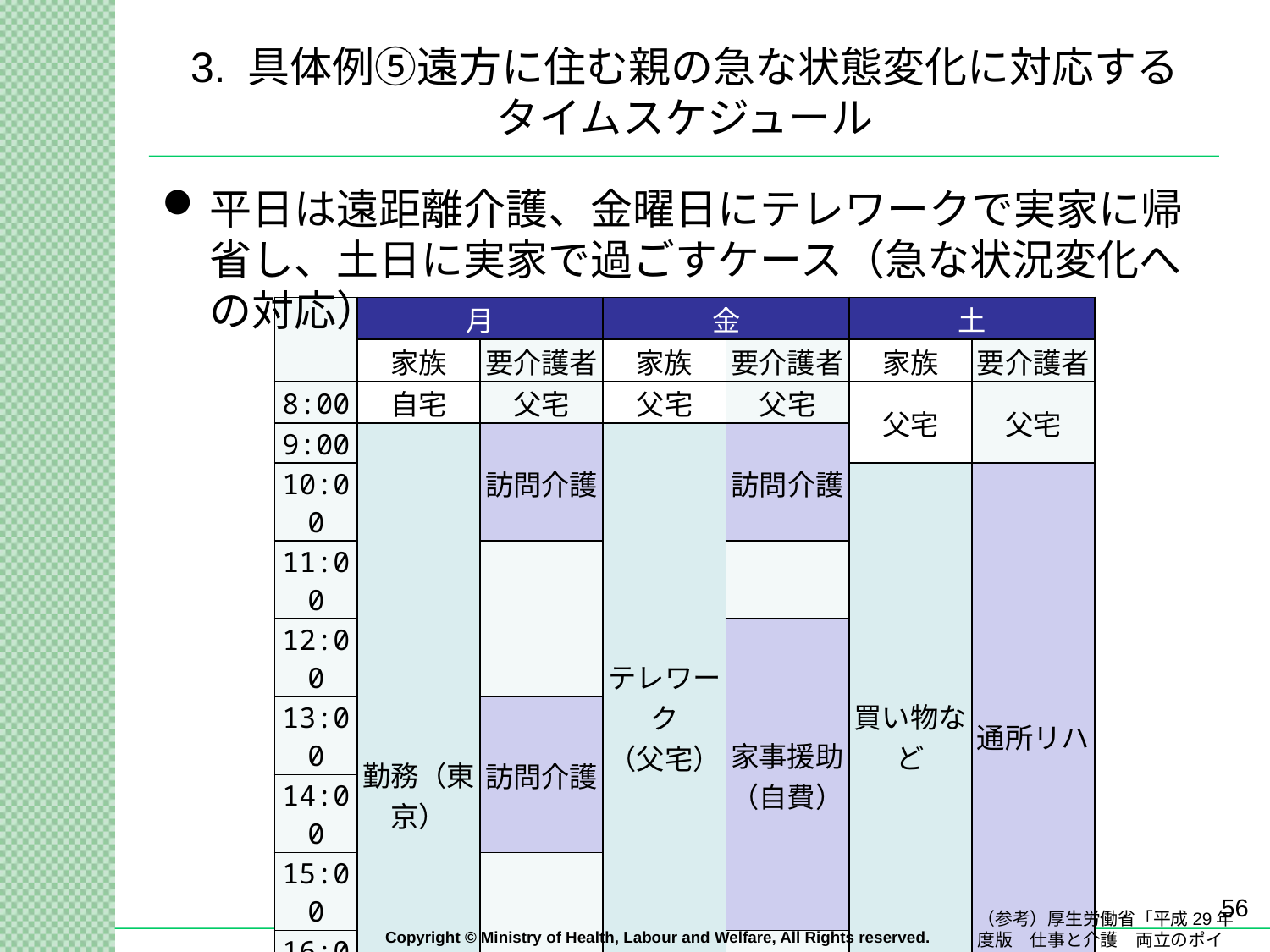

# 3. 具体例⑤遠方に住む親の急な状態変化に対応する タイムスケジュール
平日は遠距離介護、金曜日にテレワークで実家に帰省し、土日に実家で過ごすケース（急な状況変化への対応）
|  | 月 |  | 金 |  | 土 |  |
| --- | --- | --- | --- | --- | --- | --- |
|  | 家族 | 要介護者 | 家族 | 要介護者 | 家族 | 要介護者 |
| 8:00 | 自宅 | 父宅 | 父宅 | 父宅 | 父宅 | 父宅 |
| 9:00 | 勤務（東京） | 訪問介護 | テレワーク （父宅） | 訪問介護 |  |  |
| 10:00 |  |  |  |  | 買い物など | 通所リハ |
| 11:00 |  |  |  |  |  |  |
| 12:00 |  |  |  | 家事援助（自費） |  |  |
| 13:00 |  | 訪問介護 |  |  |  |  |
| 14:00 |  |  |  |  |  |  |
| 15:00 |  |  |  |  |  |  |
| 16:00 |  |  |  |  |  |  |
| 17:00 |  |  | ケアマネ面談 |  | 父宅 |  |
| 18:00 |  |  |  |  |  |  |
| 19:00 | 自宅 | 訪問介護 | 父宅 | 訪問介護 |  | 訪問介護 |
| 20:00 |  |  |  |  |  |  |
56
（参考）厚生労働省「平成29年度版　仕事と介護　両立のポイント」
Copyright © Ministry of Health, Labour and Welfare, All Rights reserved.